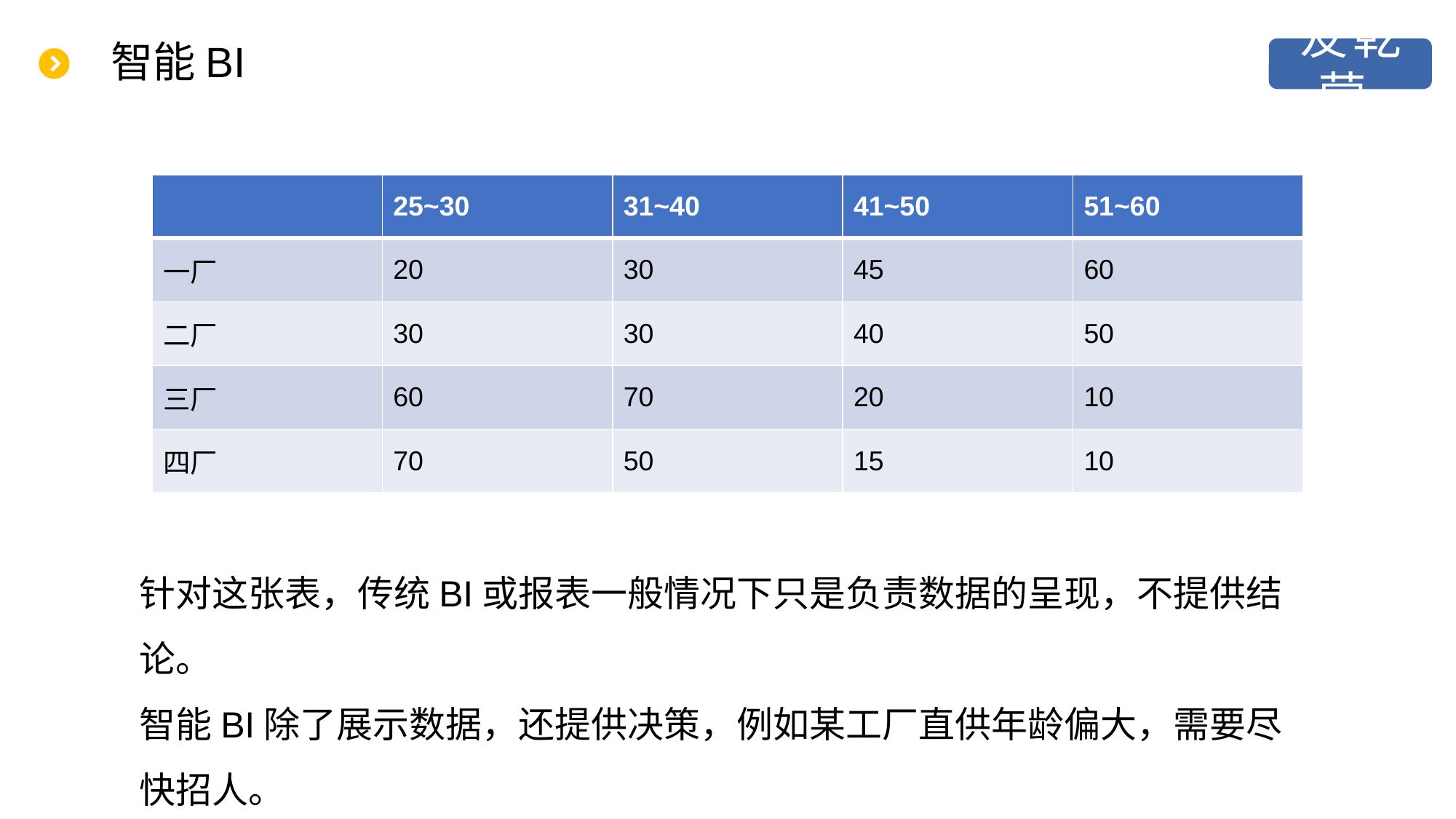

# 智能BI
|  | 25~30 | 31~40 | 41~50 | 51~60 |
| --- | --- | --- | --- | --- |
| 一厂 | 20 | 30 | 45 | 60 |
| 二厂 | 30 | 30 | 40 | 50 |
| 三厂 | 60 | 70 | 20 | 10 |
| 四厂 | 70 | 50 | 15 | 10 |
针对这张表，传统BI或报表一般情况下只是负责数据的呈现，不提供结论。
智能BI除了展示数据，还提供决策，例如某工厂直供年龄偏大，需要尽快招人。